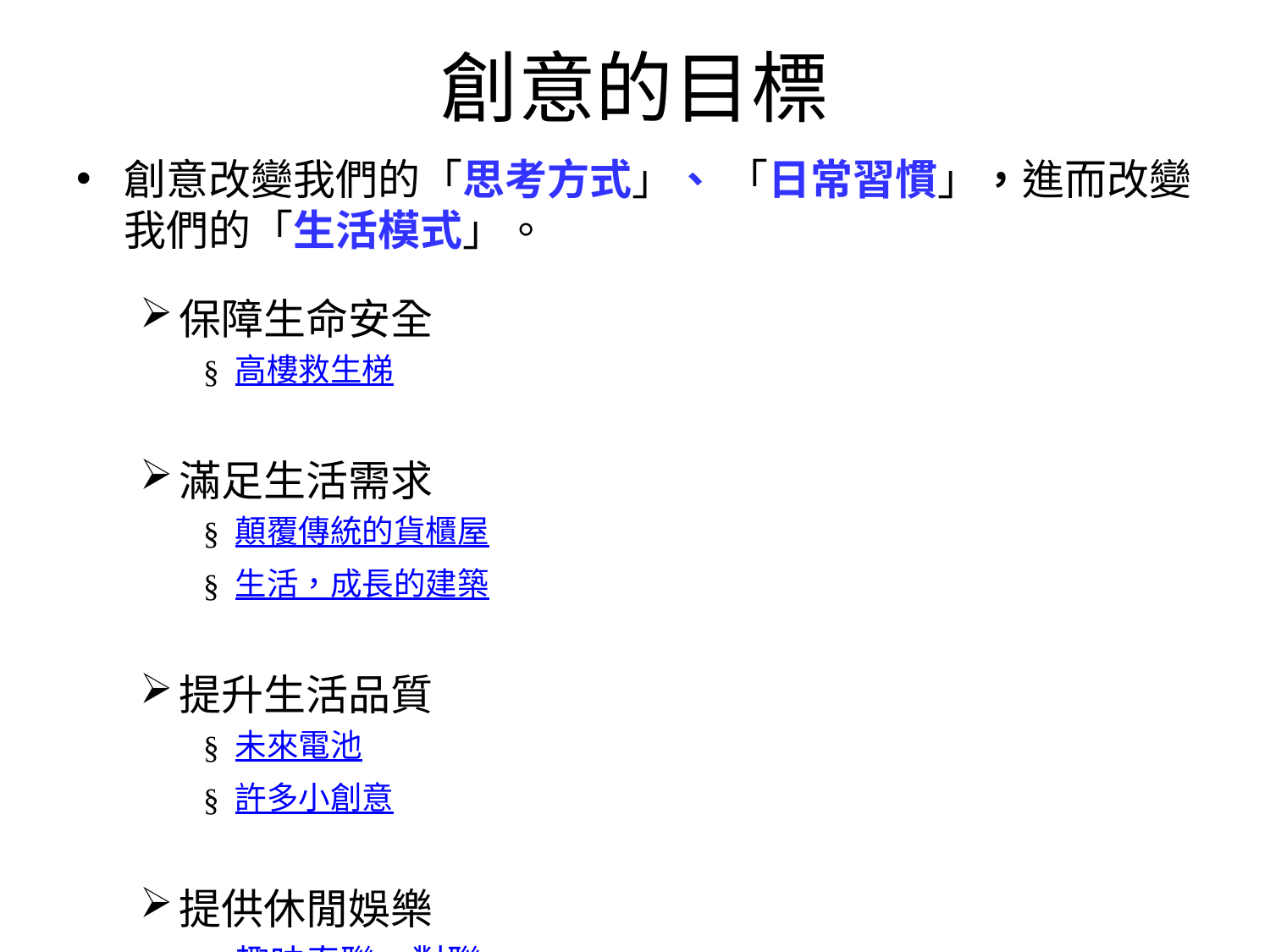

# 創意的目標
創意改變我們的「思考方式」、 「日常習慣」，進而改變我們的「生活模式」。

保障生命安全
高樓救生梯

滿足生活需求
顛覆傳統的貨櫃屋
生活，成長的建築

提升生活品質
未來電池
許多小創意

提供休閒娛樂
趣味春聯、對聯